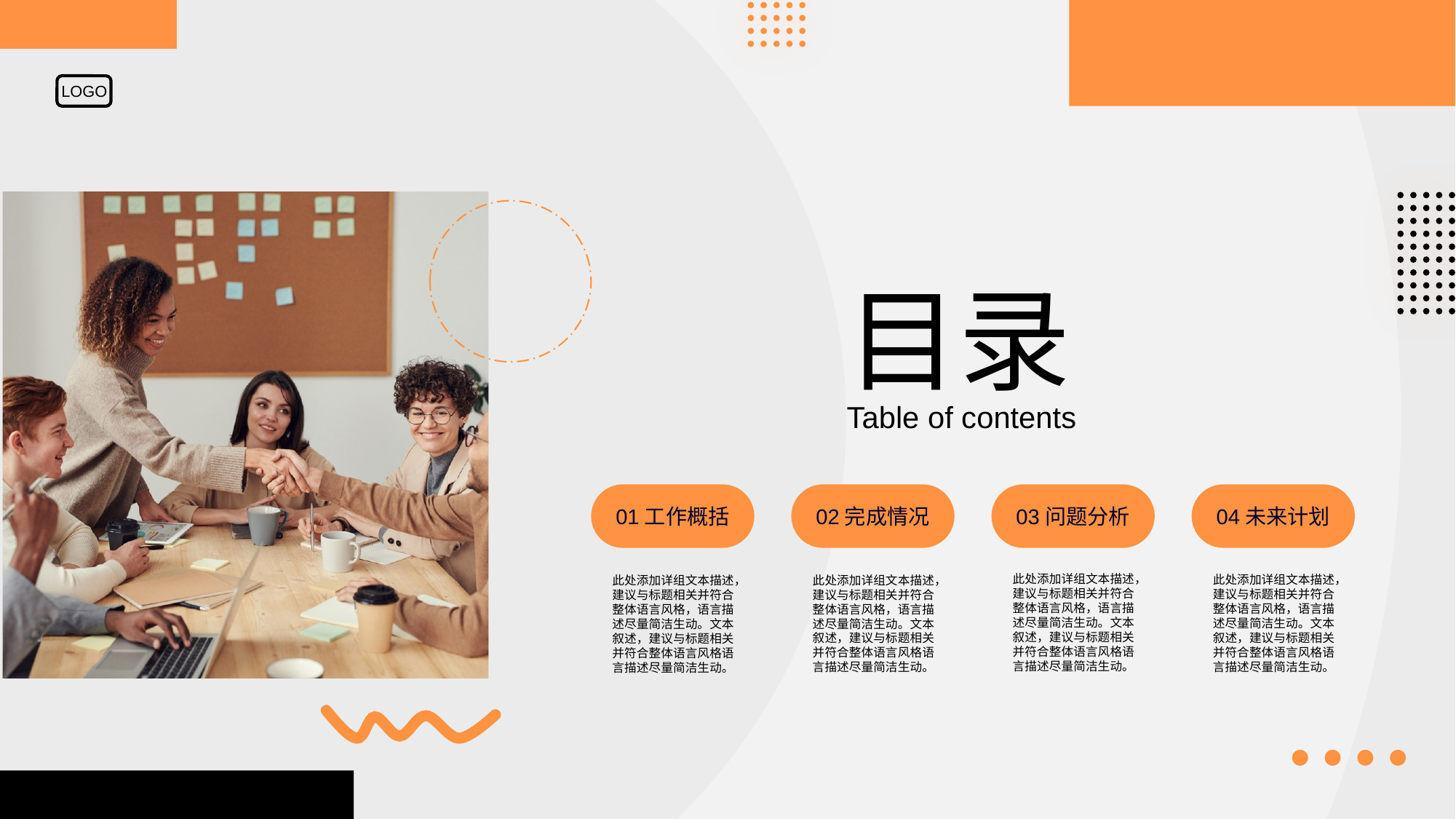

LOGO

目录
Table of contents
02完成情况
03问题分析
04未来计划
01工作概括
此处添加详组文本描述，建议与标题相关并符合整体语言风格，语言描述尽量简洁生动。文本叙述，建议与标题相关并符合整体语言风格语言描述尽量简洁生动。
此处添加详组文本描述，建议与标题相关并符合整体语言风格，语言描述尽量简洁生动。文本叙述，建议与标题相关并符合整体语言风格语言描述尽量简洁生动。
此处添加详组文本描述，建议与标题相关并符合整体语言风格，语言描述尽量简洁生动。文本叙述，建议与标题相关并符合整体语言风格语言描述尽量简洁生动。
此处添加详组文本描述，建议与标题相关并符合整体语言风格，语言描述尽量简洁生动。文本叙述，建议与标题相关并符合整体语言风格语言描述尽量简洁生动。